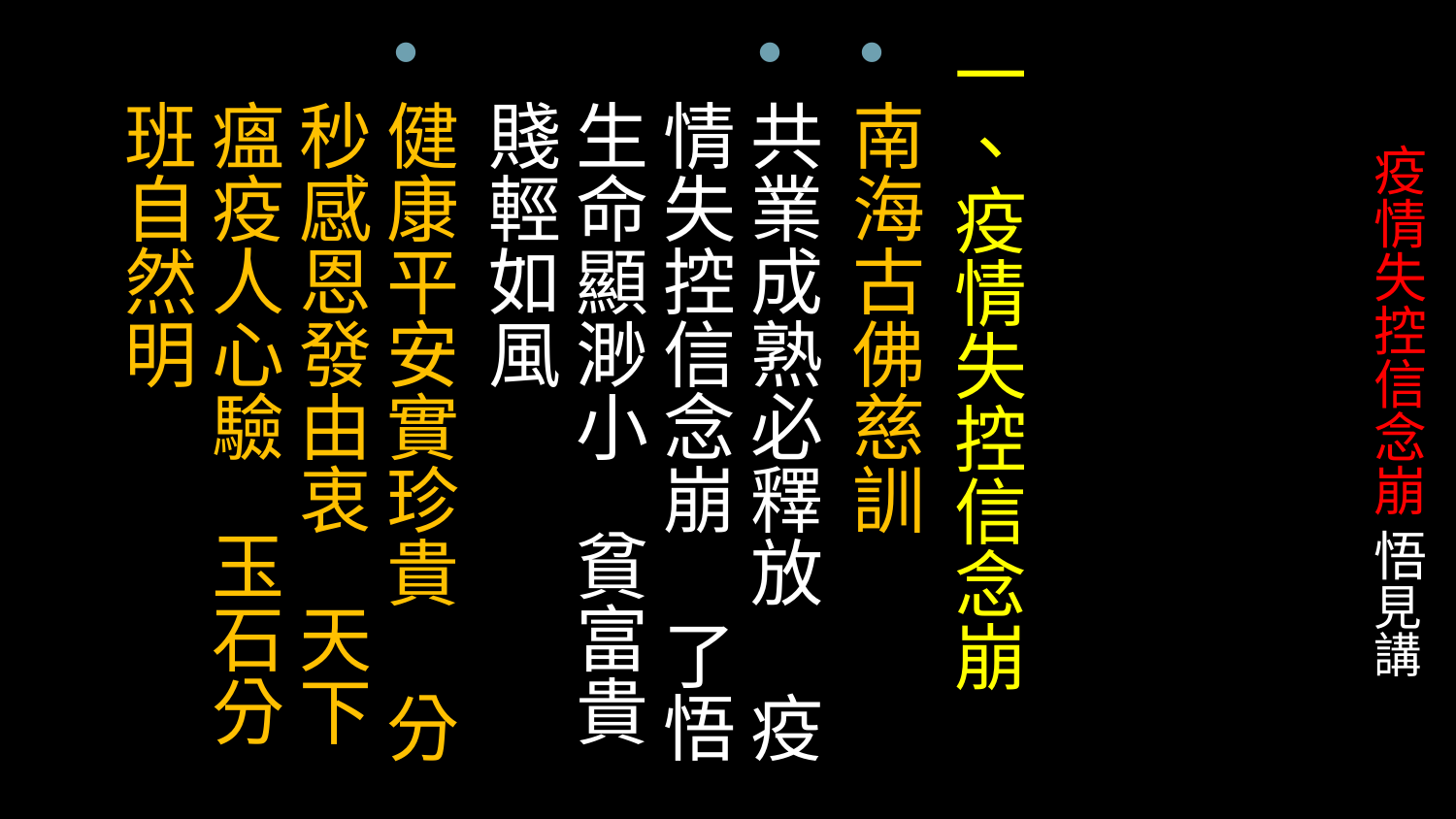

一、疫情失控信念崩
南海古佛慈訓
共業成熟必釋放     疫情失控信念崩     了悟生命顯渺小    貧富貴賤輕如風
健康平安實珍貴     分秒感恩發由衷    天下瘟疫人心驗    玉石分班自然明

# 疫情失控信念崩 悟見講